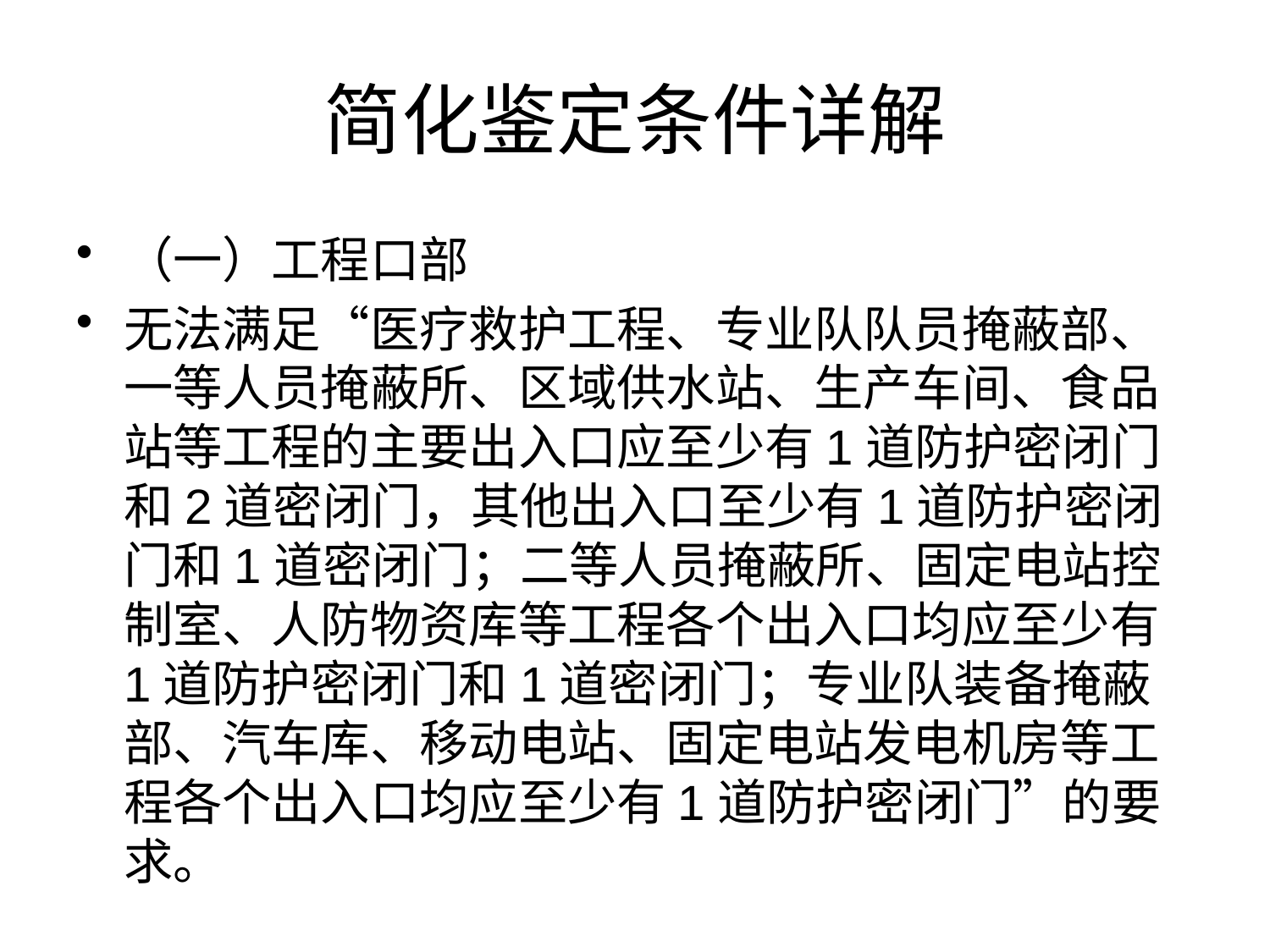

# 简化鉴定条件详解
（一）工程口部
无法满足“医疗救护工程、专业队队员掩蔽部、一等人员掩蔽所、区域供水站、生产车间、食品站等工程的主要出入口应至少有1道防护密闭门和2道密闭门，其他出入口至少有1道防护密闭门和1道密闭门；二等人员掩蔽所、固定电站控制室、人防物资库等工程各个出入口均应至少有1道防护密闭门和1道密闭门；专业队装备掩蔽部、汽车库、移动电站、固定电站发电机房等工程各个出入口均应至少有1道防护密闭门”的要求。